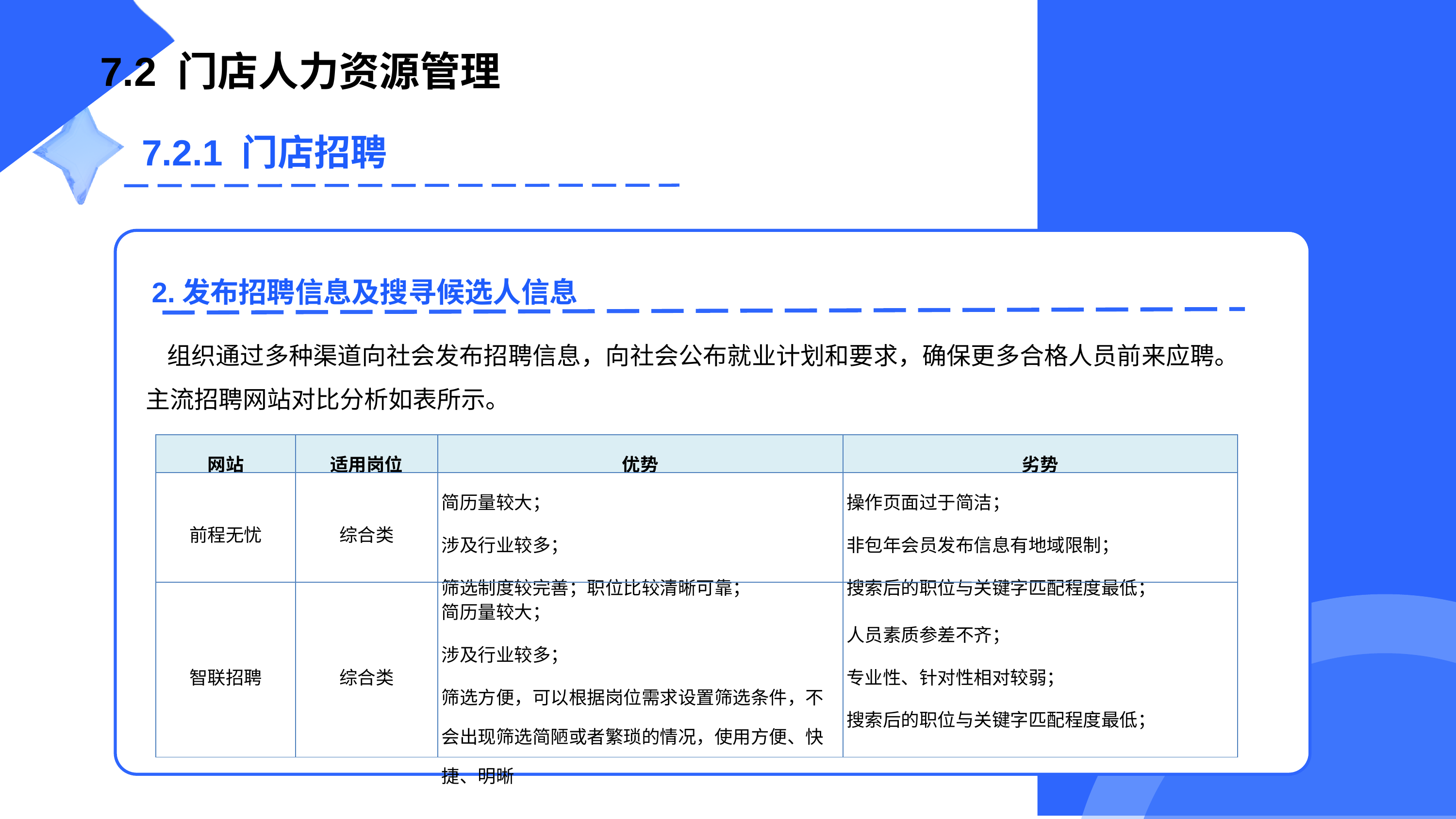

7.2 门店人力资源管理

7.2.1 门店招聘

组织通过多种渠道向社会发布招聘信息，向社会公布就业计划和要求，确保更多合格人员前来应聘。主流招聘网站对比分析如表所示。
2.发布招聘信息及搜寻候选人信息

| 网站 | 适用岗位 | 优势 | 劣势 |
| --- | --- | --- | --- |
| 前程无忧 | 综合类 | 简历量较大； 涉及行业较多； 筛选制度较完善；职位比较清晰可靠； | 操作页面过于简洁； 非包年会员发布信息有地域限制； 搜索后的职位与关键字匹配程度最低； |
| 智联招聘 | 综合类 | 简历量较大； 涉及行业较多； 筛选方便，可以根据岗位需求设置筛选条件，不会出现筛选简陋或者繁琐的情况，使用方便、快捷、明晰 | 人员素质参差不齐； 专业性、针对性相对较弱； 搜索后的职位与关键字匹配程度最低； |